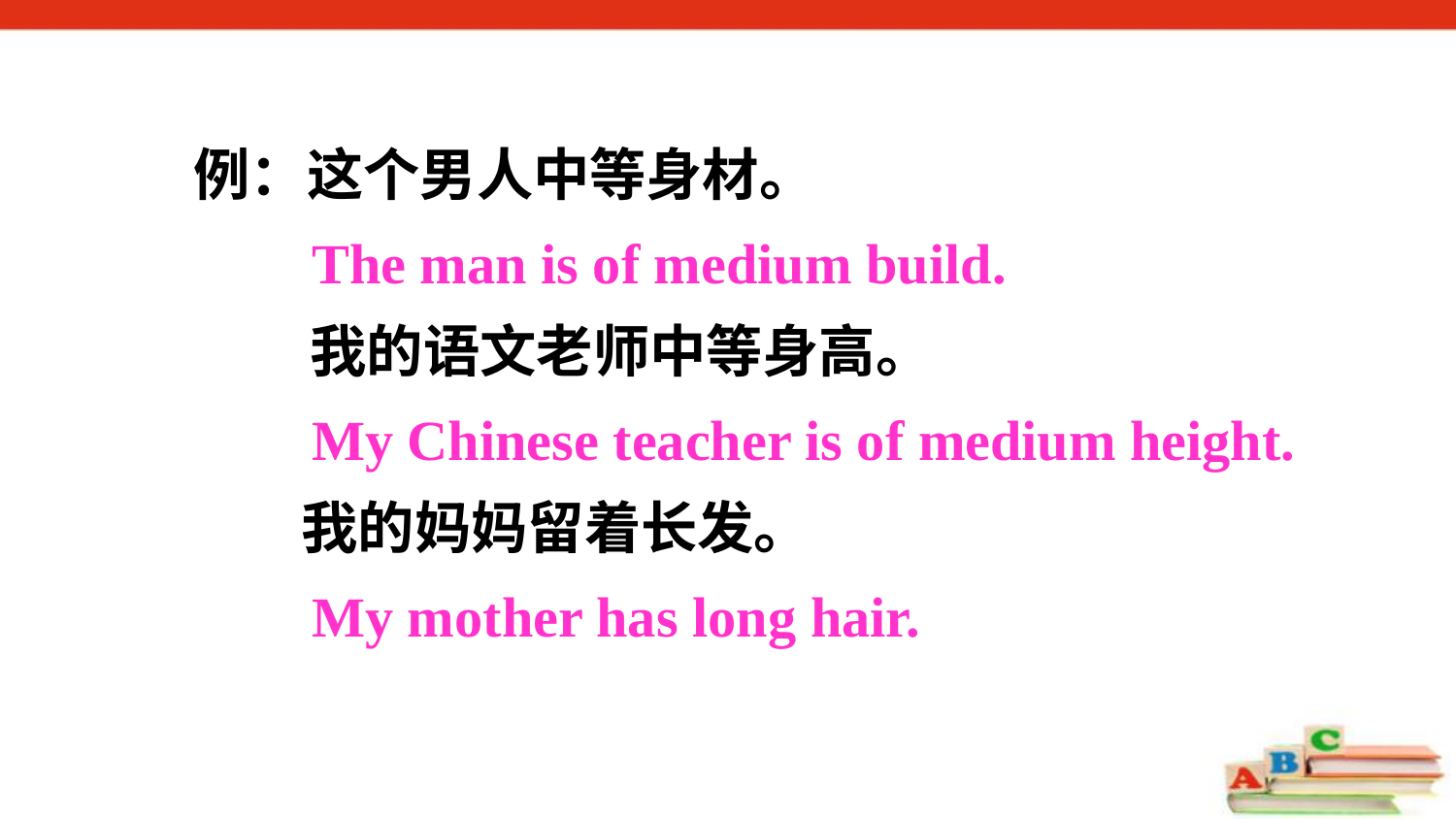

例：这个男人中等身材。
         The man is of medium build.
        我的语文老师中等身高。
         My Chinese teacher is of medium height.
        我的妈妈留着长发。
         My mother has long hair.